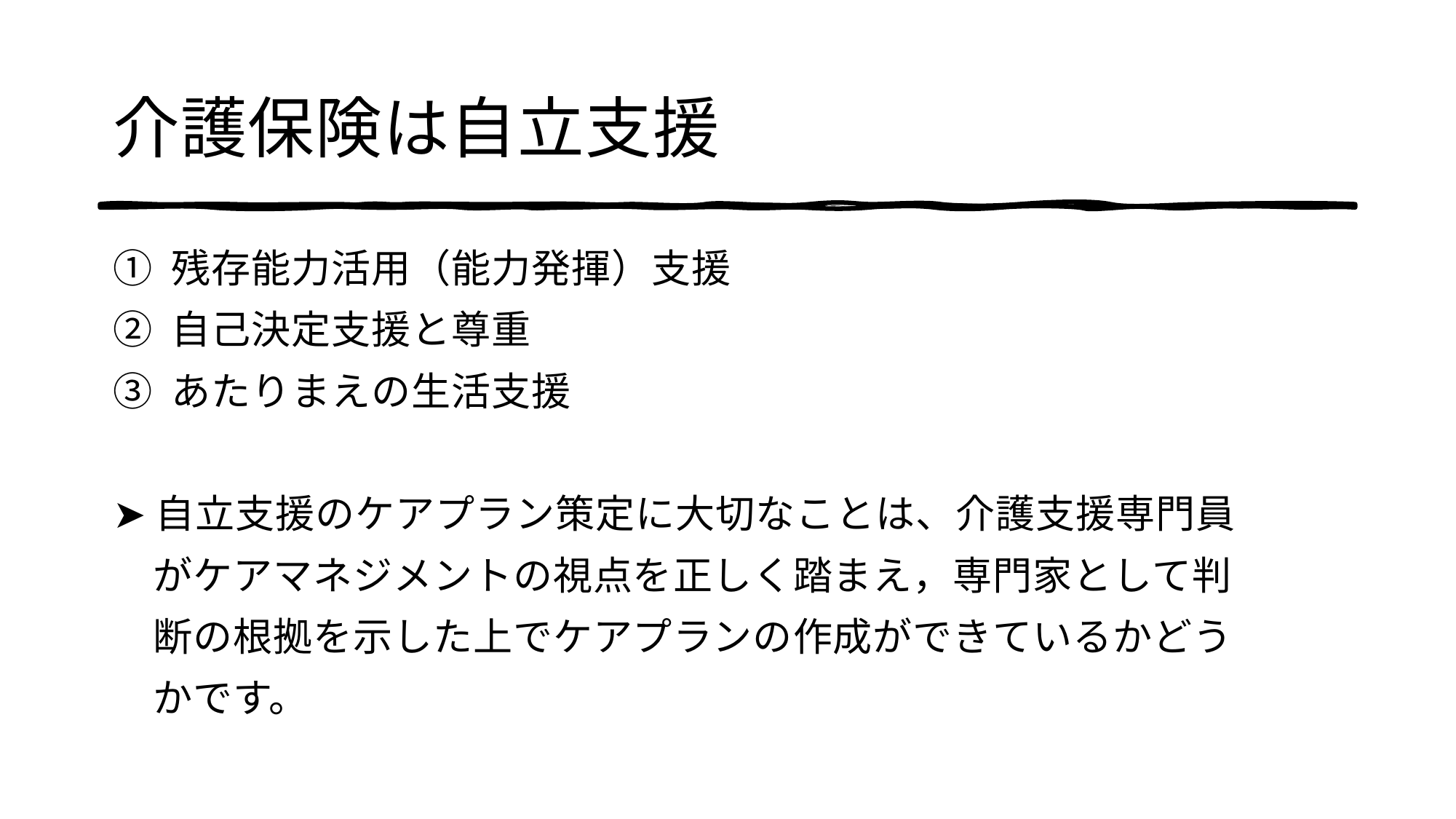

# 介護保険は自立支援
① 残存能力活用（能力発揮）支援
② 自己決定支援と尊重
③ あたりまえの生活支援

➤自立支援のケアプラン策定に大切なことは、介護支援専門員
　がケアマネジメントの視点を正しく踏まえ，専門家として判
　断の根拠を示した上でケアプランの作成ができているかどう
　かです。